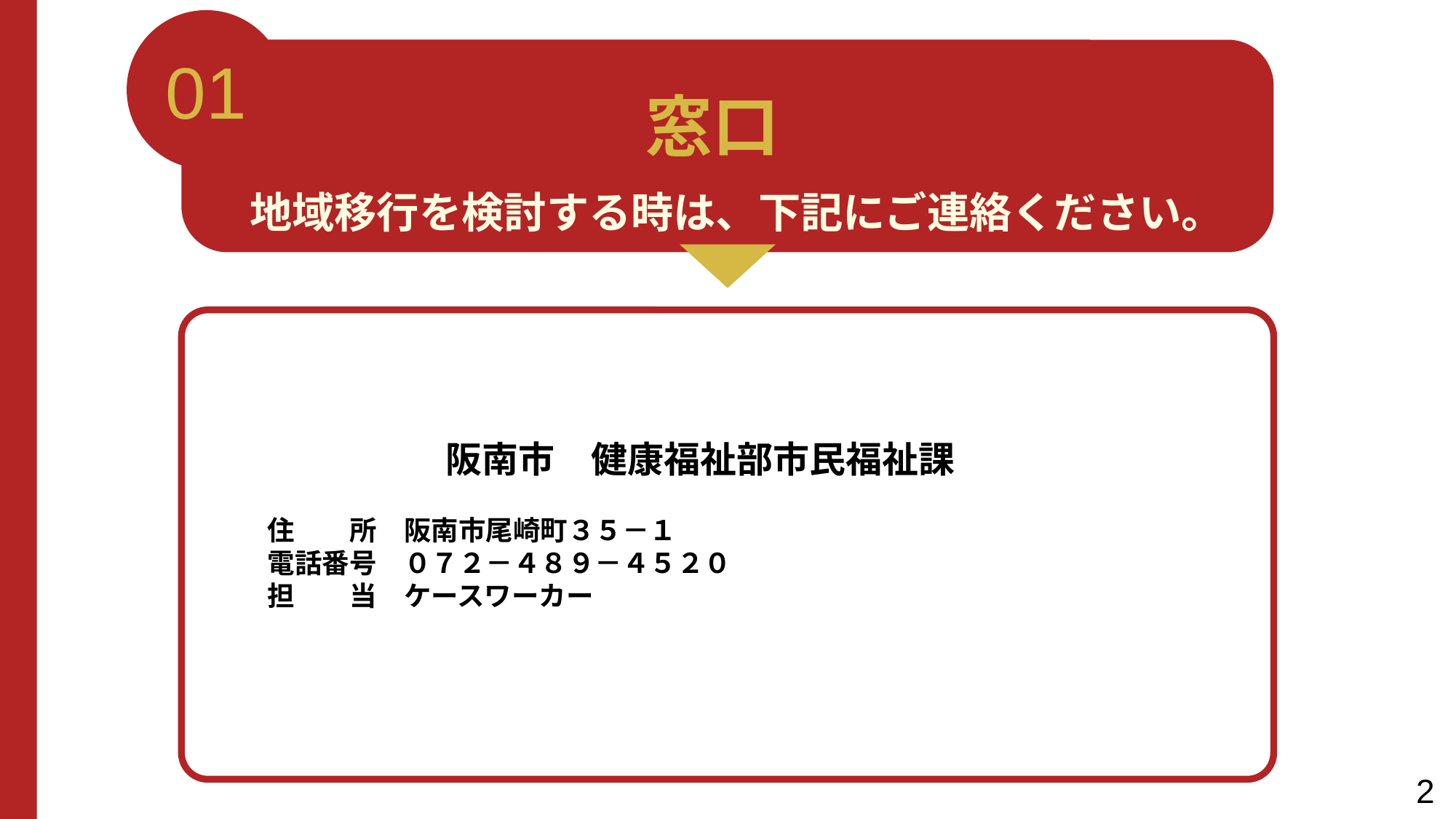

01

窓口
地域移行を検討する時は、下記にご連絡ください。

阪南市　健康福祉部市民福祉課
　　
　　住　　所　阪南市尾崎町３５－１
　　電話番号　０７２－４８９－４５２０
　　担　　当　ケースワーカー